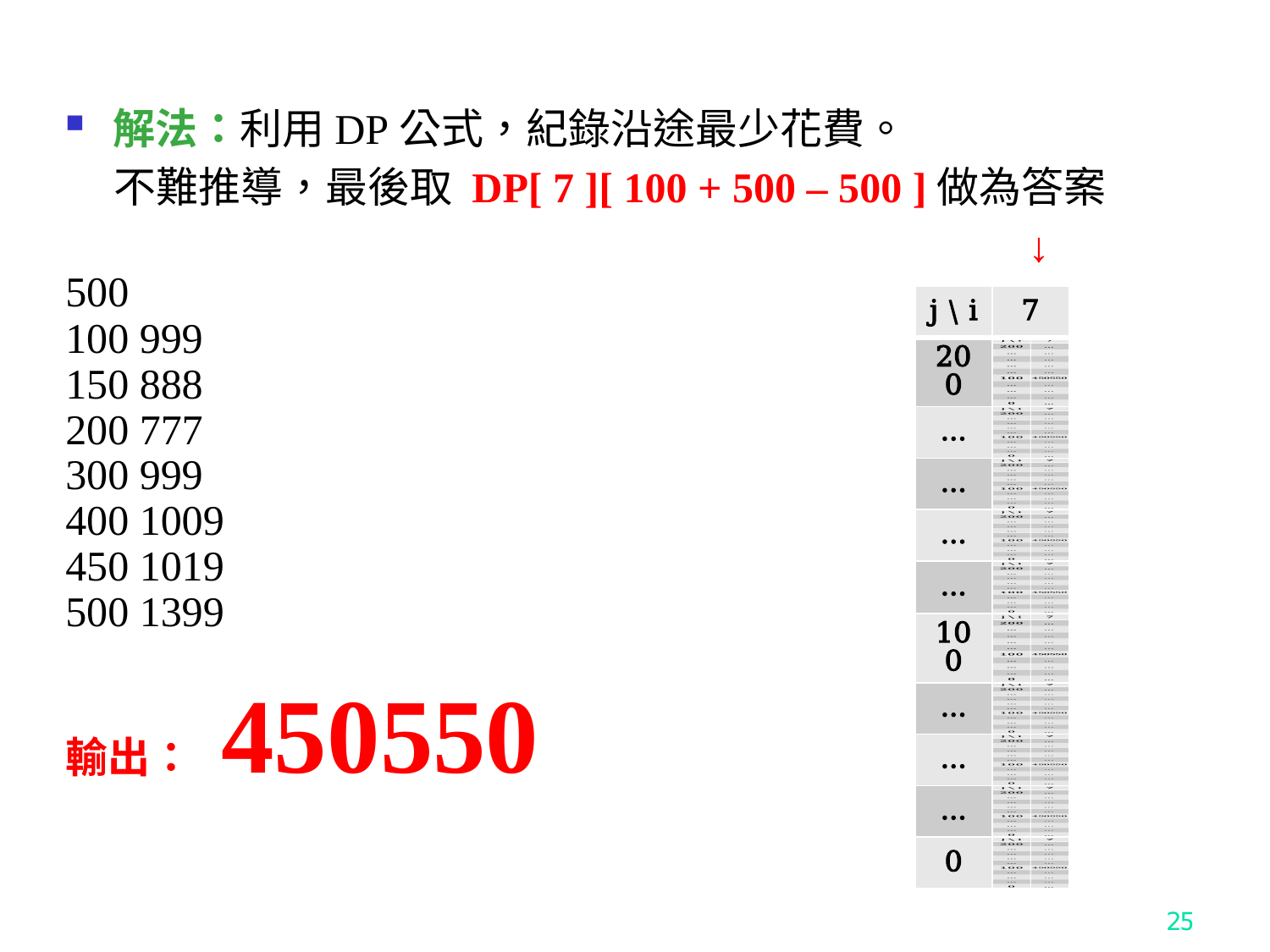

解法：利用DP公式，紀錄沿途最少花費。
    不難推導，最後取 DP[ 7 ][ 100 + 500 – 500 ]做為答案
							       ↓
500
100 999
150 888
200 777
300 999
400 1009
450 1019
500 1399

輸出：  450550

| j \ i | 7 |
| --- | --- |
| 200 |  |
| … |  |
| … |  |
| … |  |
| … |  |
| 100 |  |
| … |  |
| … |  |
| … |  |
| 0 |  |
25